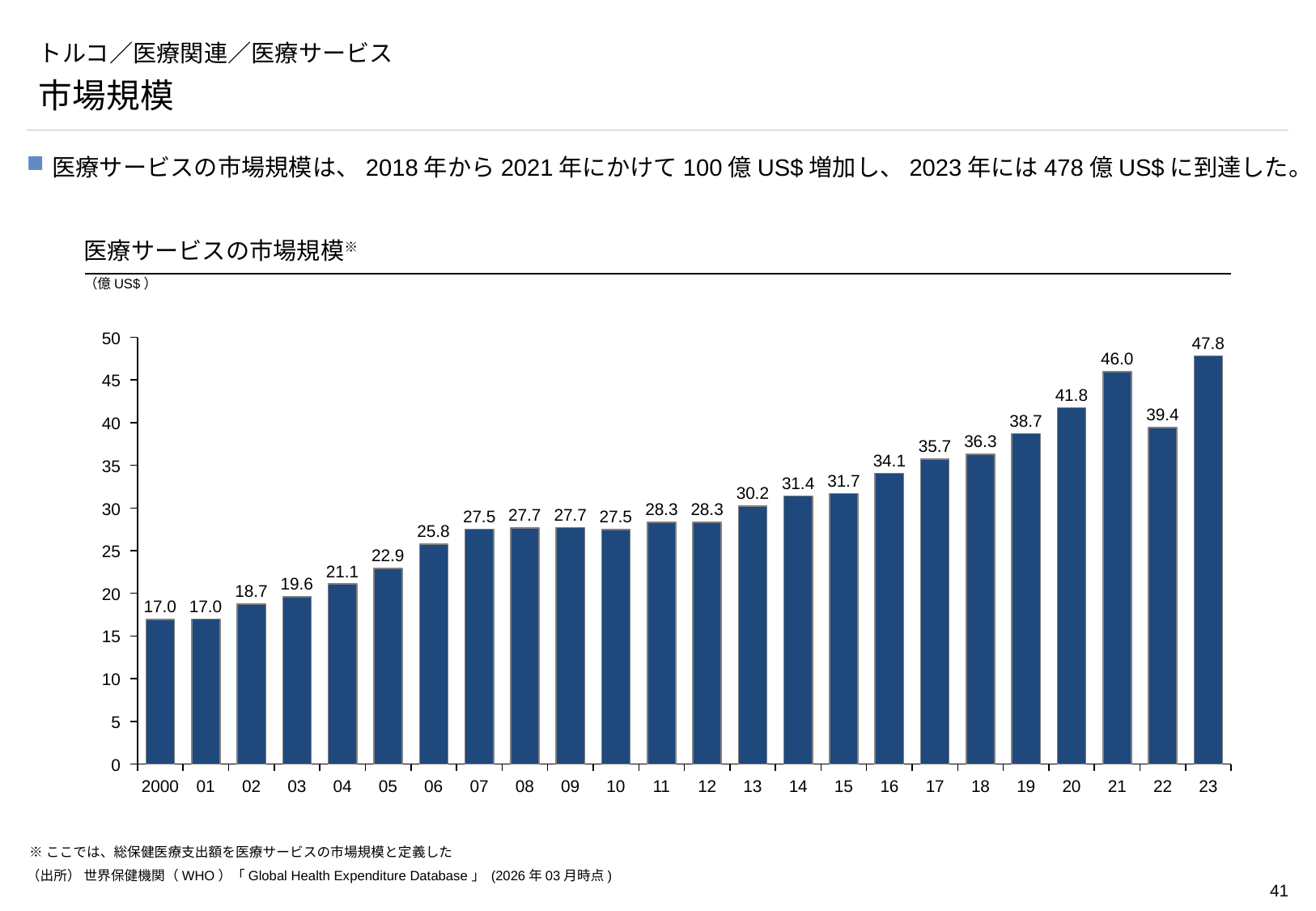

# トルコ／医療関連／医療サービス
市場規模
医療サービスの市場規模は、2018年から2021年にかけて100億US$増加し、2023年には478億US$に到達した。
医療サービスの市場規模※
（億US$）

### Chart

| Category |  |
|---|---|
50
47.8
46.0
45
41.8
39.4
38.7
40
36.3
35.7
34.1
35
31.7
31.4
30.2
30
28.3
28.3
27.7
27.7
27.5
27.5
25.8
25
22.9
21.1
19.6
18.7
20
17.0
17.0
15
10
5
0
2000
01
02
03
04
05
06
07
08
09
10
11
12
13
14
15
16
17
18
19
20
21
22
23
※ここでは、総保健医療支出額を医療サービスの市場規模と定義した
（出所） 世界保健機関（WHO）「Global Health Expenditure Database」 (2026年03月時点)